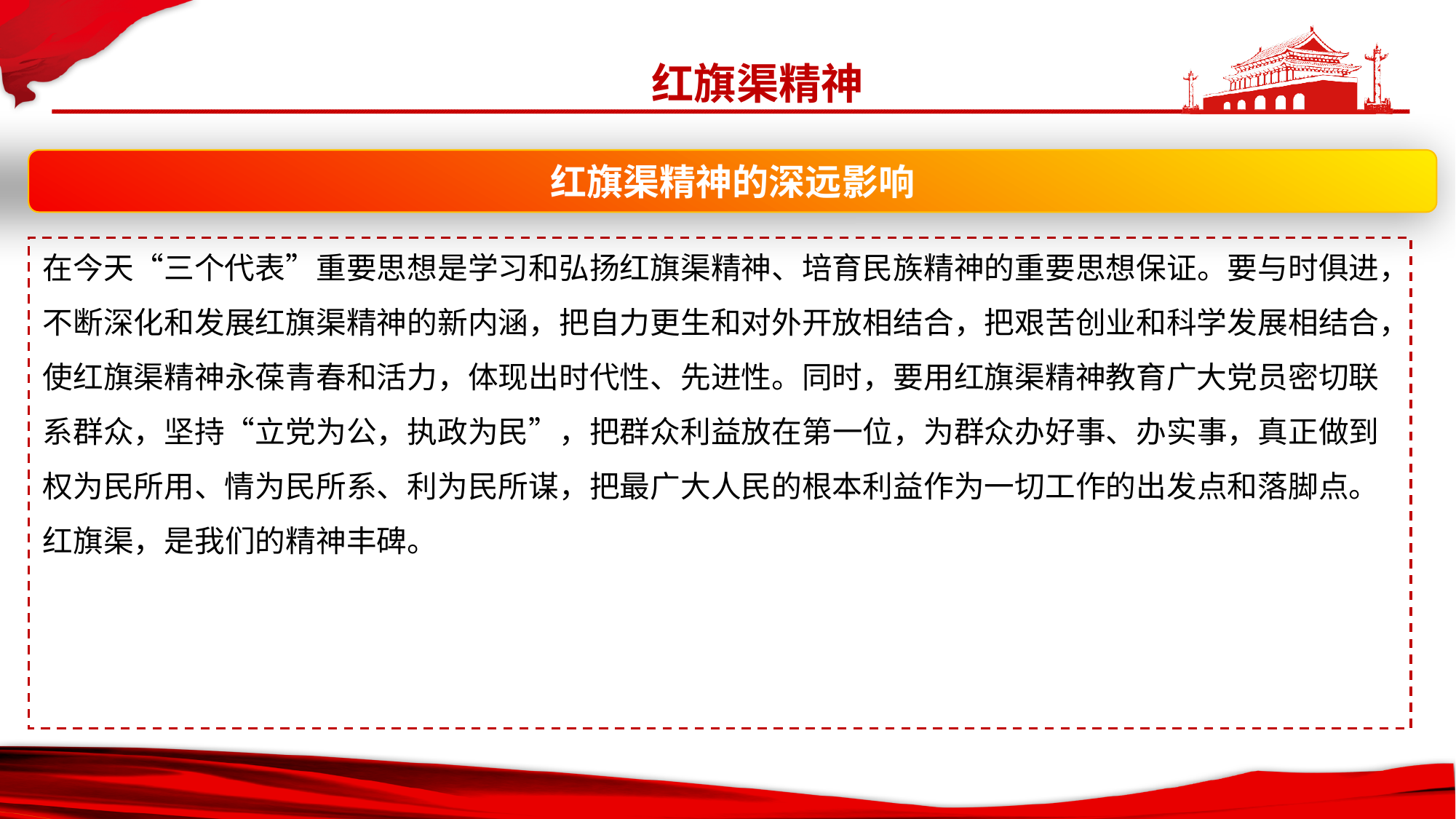

红旗渠精神
红旗渠精神的深远影响
在今天“三个代表”重要思想是学习和弘扬红旗渠精神、培育民族精神的重要思想保证。要与时俱进，不断深化和发展红旗渠精神的新内涵，把自力更生和对外开放相结合，把艰苦创业和科学发展相结合，使红旗渠精神永葆青春和活力，体现出时代性、先进性。同时，要用红旗渠精神教育广大党员密切联系群众，坚持“立党为公，执政为民”，把群众利益放在第一位，为群众办好事、办实事，真正做到权为民所用、情为民所系、利为民所谋，把最广大人民的根本利益作为一切工作的出发点和落脚点。
红旗渠，是我们的精神丰碑。